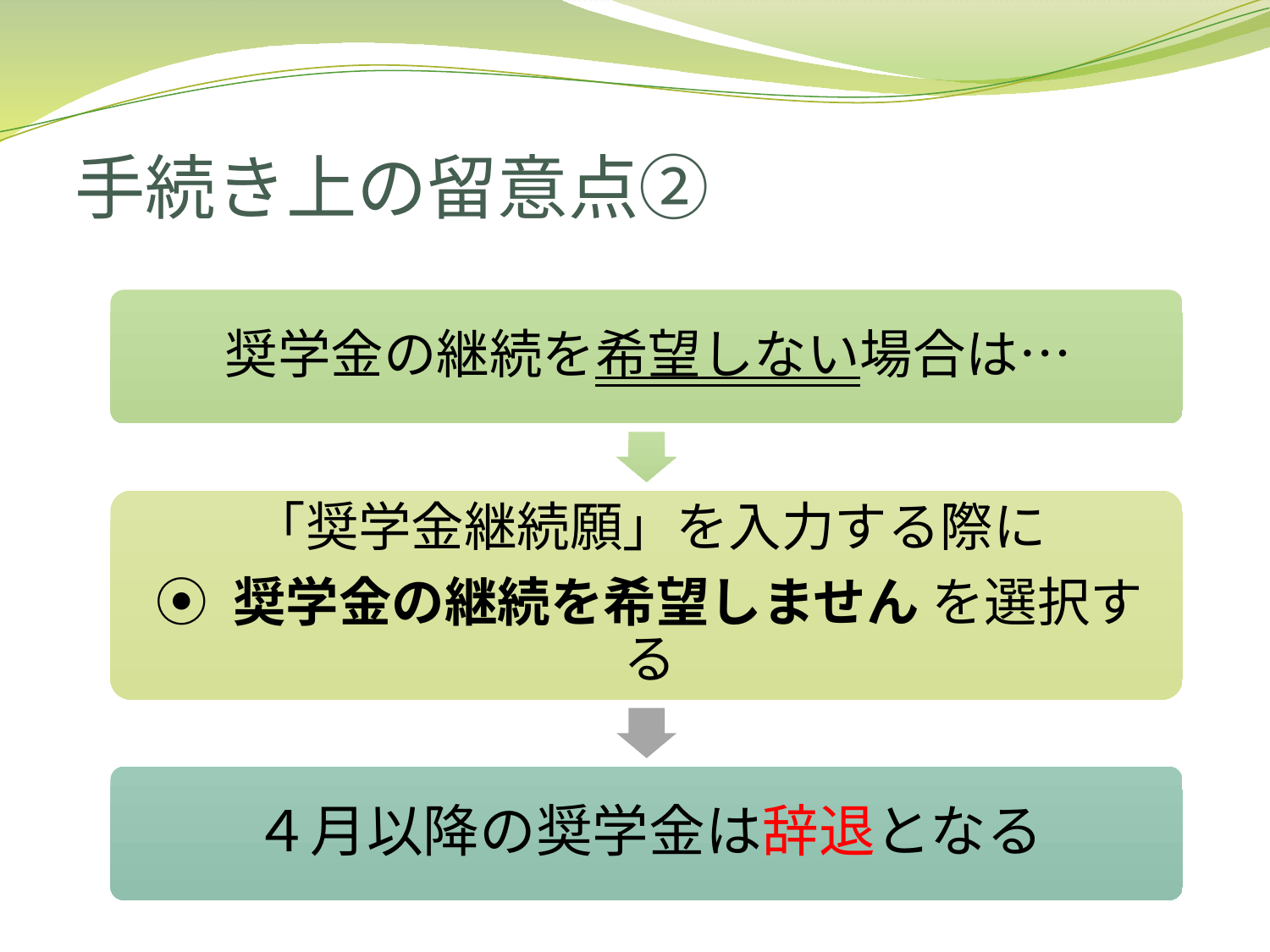

# 手続き上の留意点②
奨学金の継続を希望しない場合は…

「奨学金継続願」を入力する際に
⦿ 奨学金の継続を希望しません を選択する

４月以降の奨学金は辞退となる